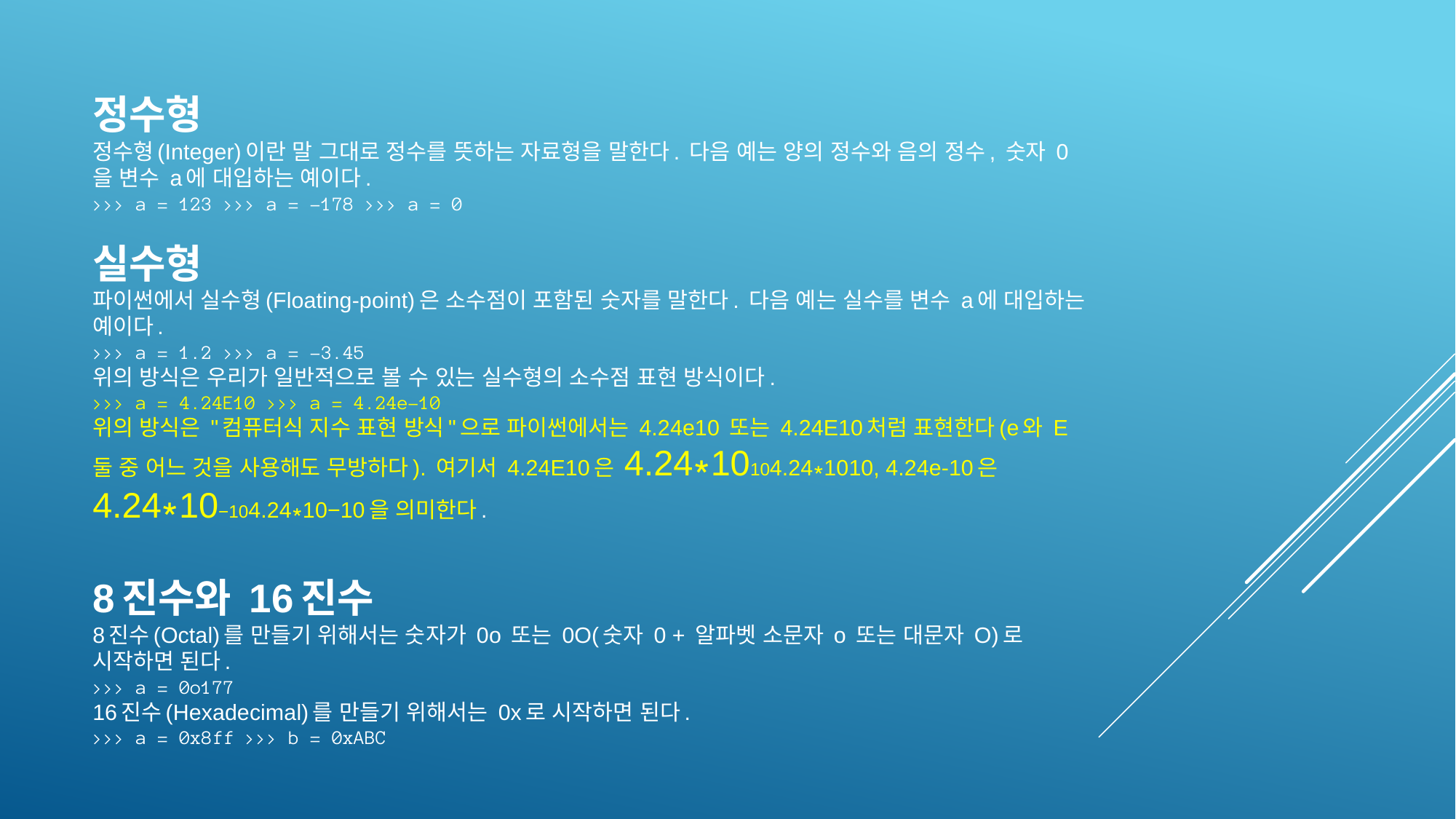

정수형
정수형(Integer)이란 말 그대로 정수를 뜻하는 자료형을 말한다. 다음 예는 양의 정수와 음의 정수, 숫자 0을 변수 a에 대입하는 예이다.
>>> a = 123 >>> a = -178 >>> a = 0

실수형
파이썬에서 실수형(Floating-point)은 소수점이 포함된 숫자를 말한다. 다음 예는 실수를 변수 a에 대입하는 예이다.
>>> a = 1.2 >>> a = -3.45
위의 방식은 우리가 일반적으로 볼 수 있는 실수형의 소수점 표현 방식이다.
>>> a = 4.24E10 >>> a = 4.24e-10
위의 방식은 "컴퓨터식 지수 표현 방식"으로 파이썬에서는 4.24e10 또는 4.24E10처럼 표현한다(e와 E 둘 중 어느 것을 사용해도 무방하다). 여기서 4.24E10은 4.24∗10104.24∗1010, 4.24e-10은 4.24∗10−104.24∗10−10을 의미한다.

8진수와 16진수
8진수(Octal)를 만들기 위해서는 숫자가 0o 또는 0O(숫자 0 + 알파벳 소문자 o 또는 대문자 O)로 시작하면 된다.
>>> a = 0o177
16진수(Hexadecimal)를 만들기 위해서는 0x로 시작하면 된다.
>>> a = 0x8ff >>> b = 0xABC